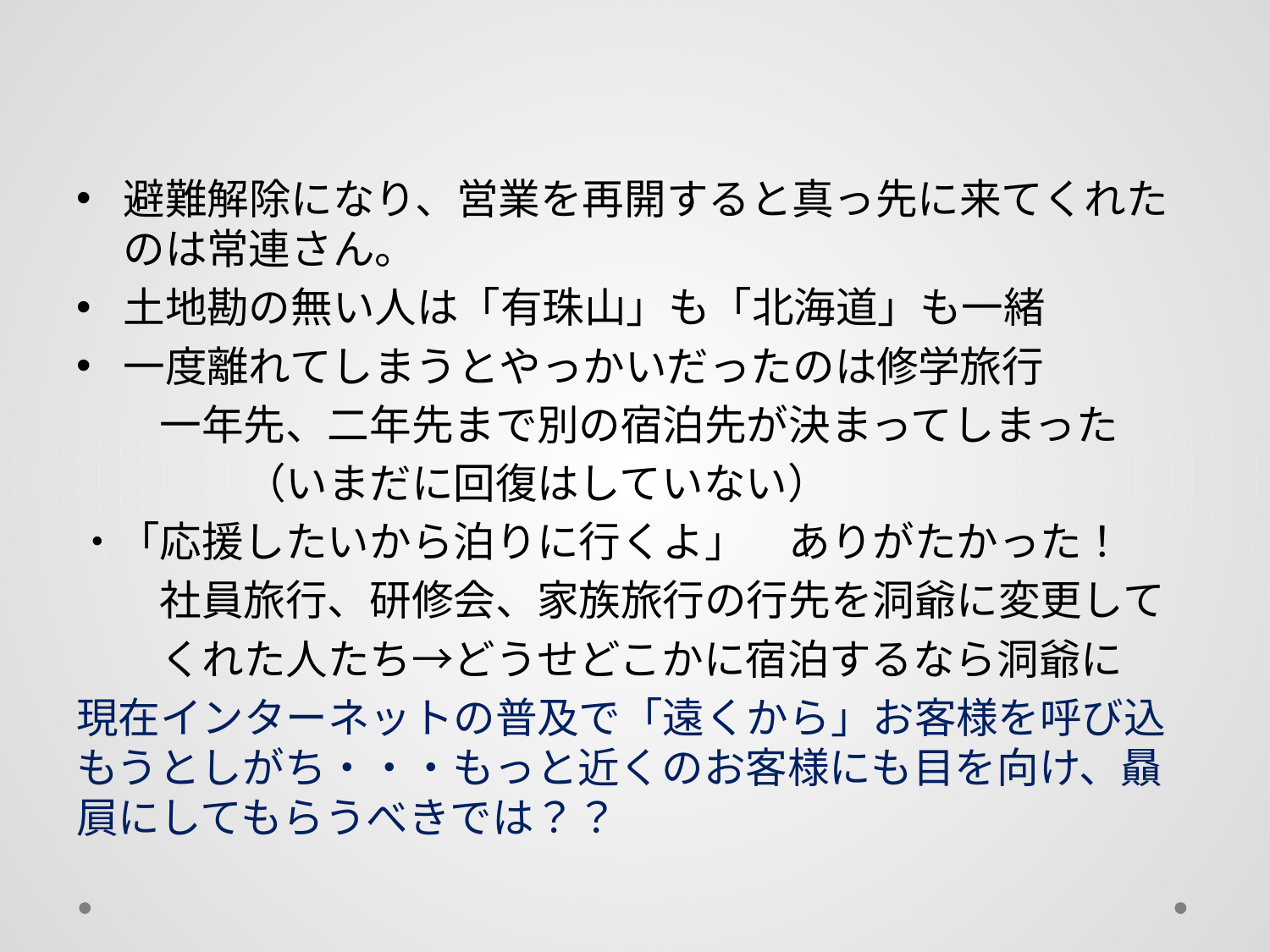

#
避難解除になり、営業を再開すると真っ先に来てくれたのは常連さん。
土地勘の無い人は「有珠山」も「北海道」も一緒
一度離れてしまうとやっかいだったのは修学旅行
　　一年先、二年先まで別の宿泊先が決まってしまった
　　　　（いまだに回復はしていない）
・「応援したいから泊りに行くよ」　ありがたかった！
　　社員旅行、研修会、家族旅行の行先を洞爺に変更して
　　くれた人たち→どうせどこかに宿泊するなら洞爺に
現在インターネットの普及で「遠くから」お客様を呼び込もうとしがち・・・もっと近くのお客様にも目を向け、贔屓にしてもらうべきでは？？